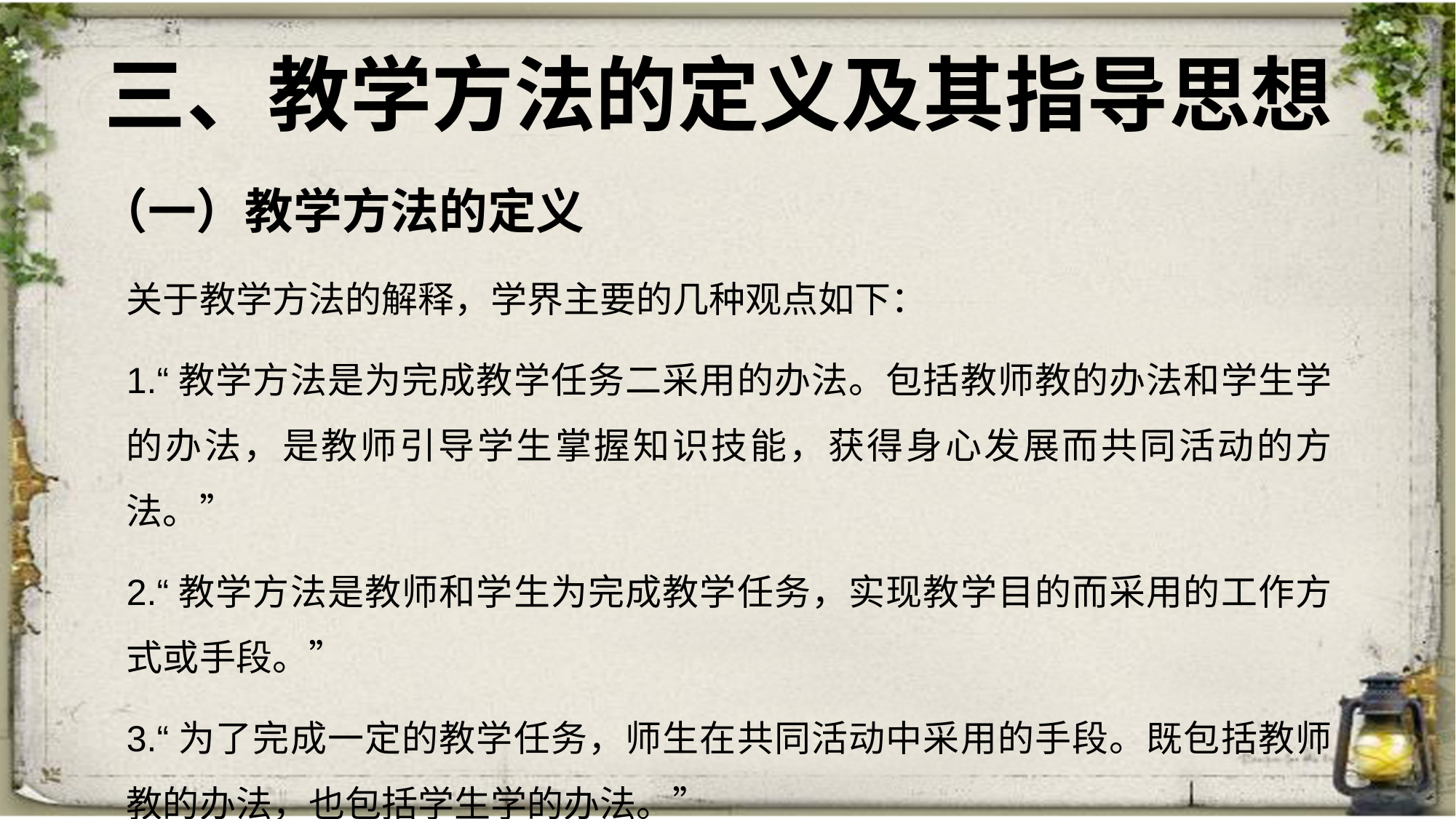

# 三、教学方法的定义及其指导思想
（一）教学方法的定义
关于教学方法的解释，学界主要的几种观点如下：
1.“教学方法是为完成教学任务二采用的办法。包括教师教的办法和学生学的办法，是教师引导学生掌握知识技能，获得身心发展而共同活动的方法。”
2.“教学方法是教师和学生为完成教学任务，实现教学目的而采用的工作方式或手段。”
3.“为了完成一定的教学任务，师生在共同活动中采用的手段。既包括教师教的办法，也包括学生学的办法。”